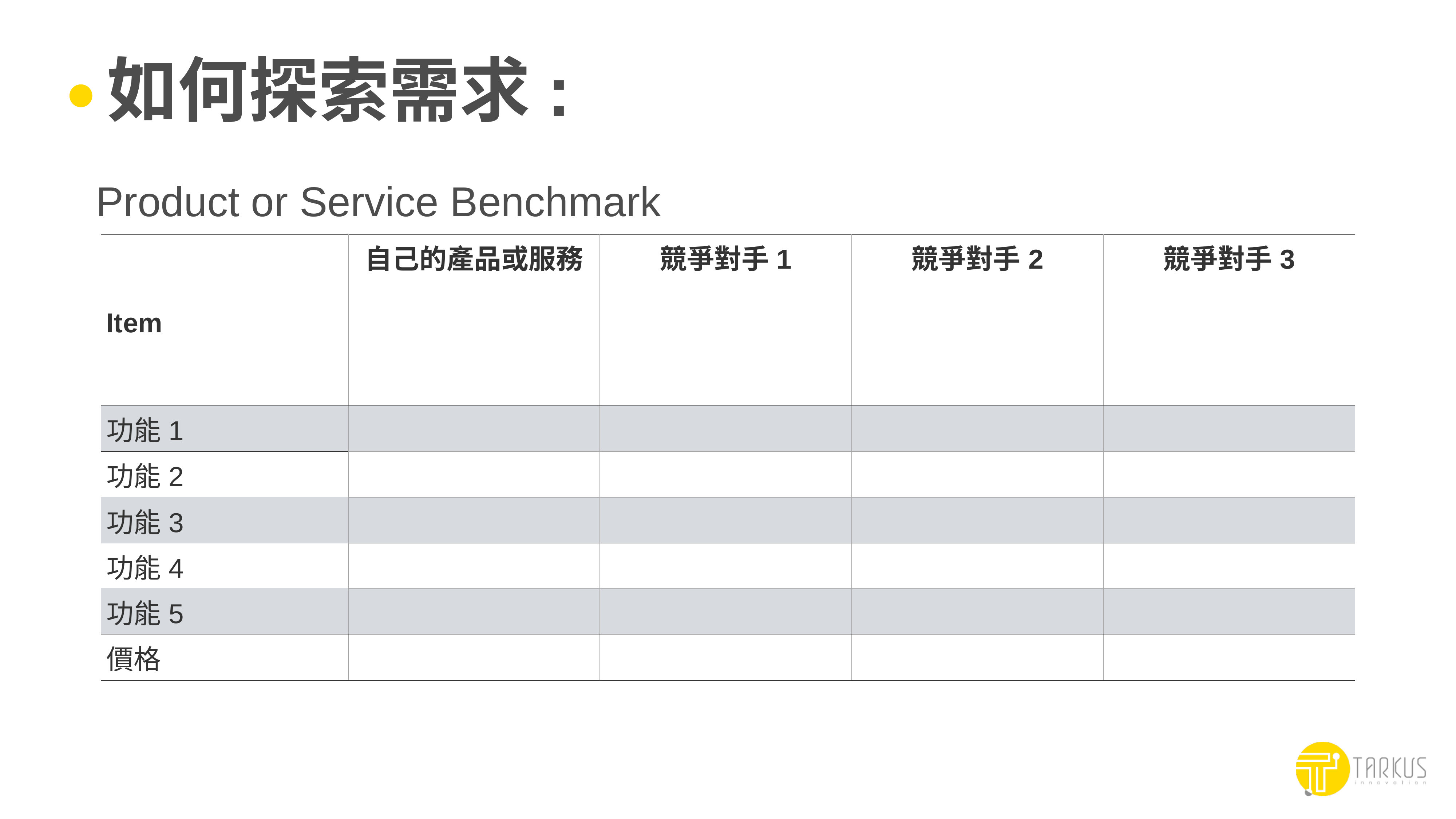

# 如何探索需求:
Product or Service Benchmark
| Item | 自己的產品或服務 | 競爭對手1 | 競爭對手2 | 競爭對手3 |
| --- | --- | --- | --- | --- |
| 功能1 |  |  |  |  |
| 功能2 |  |  |  |  |
| 功能3 |  |  |  |  |
| 功能4 |  |  |  |  |
| 功能5 |  |  |  |  |
| 價格 |  |  |  |  |
34